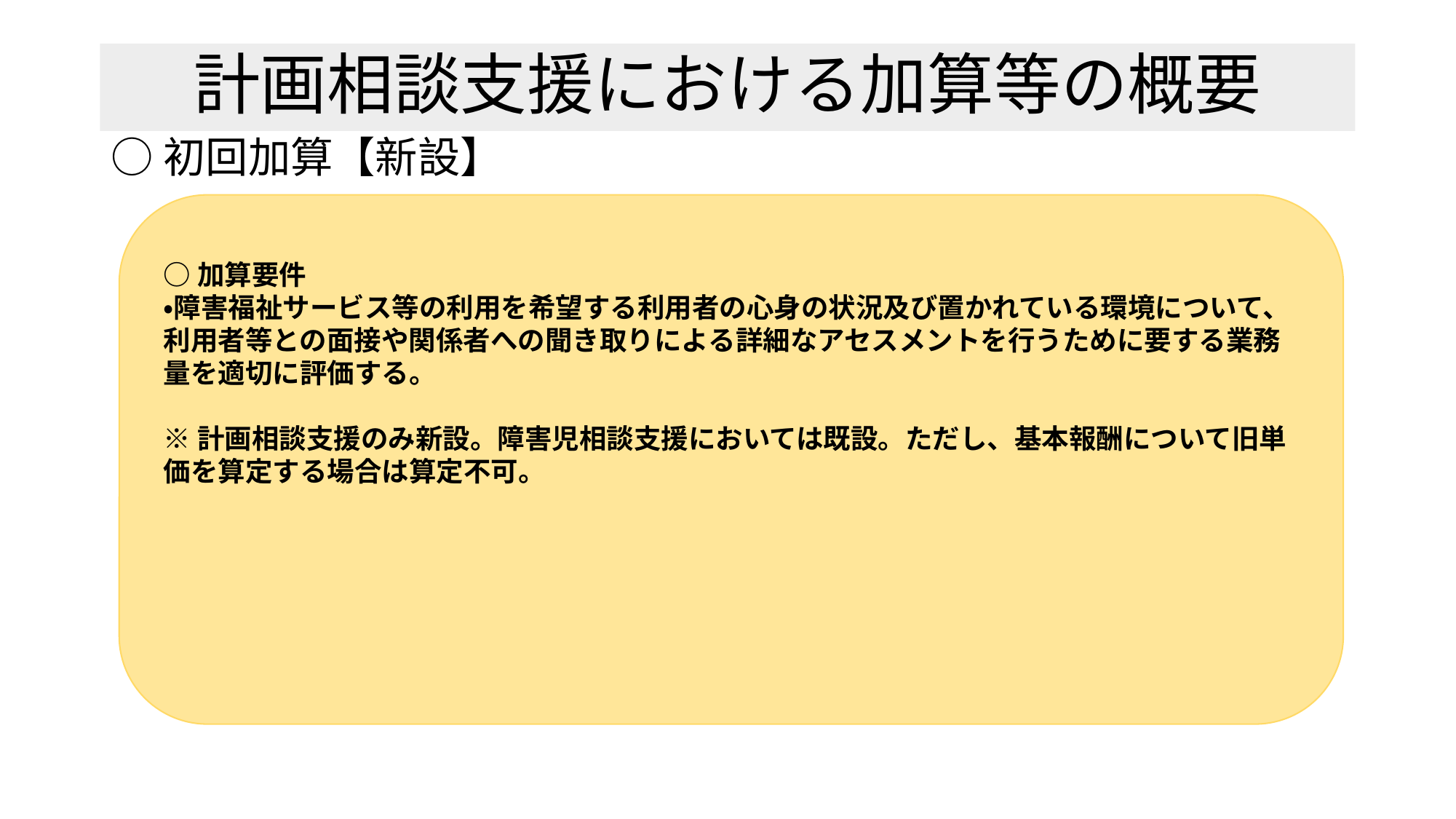

# 計画相談支援における加算等の概要
○初回加算【新設】

○加算要件
・障害福祉サービス等の利用を希望する利用者の心身の状況及び置かれている環境について、利用者等との面接や関係者への聞き取りによる詳細なアセスメントを行うために要する業務量を適切に評価する。

※計画相談支援のみ新設。障害児相談支援においては既設。ただし、基本報酬について旧単価を算定する場合は算定不可。